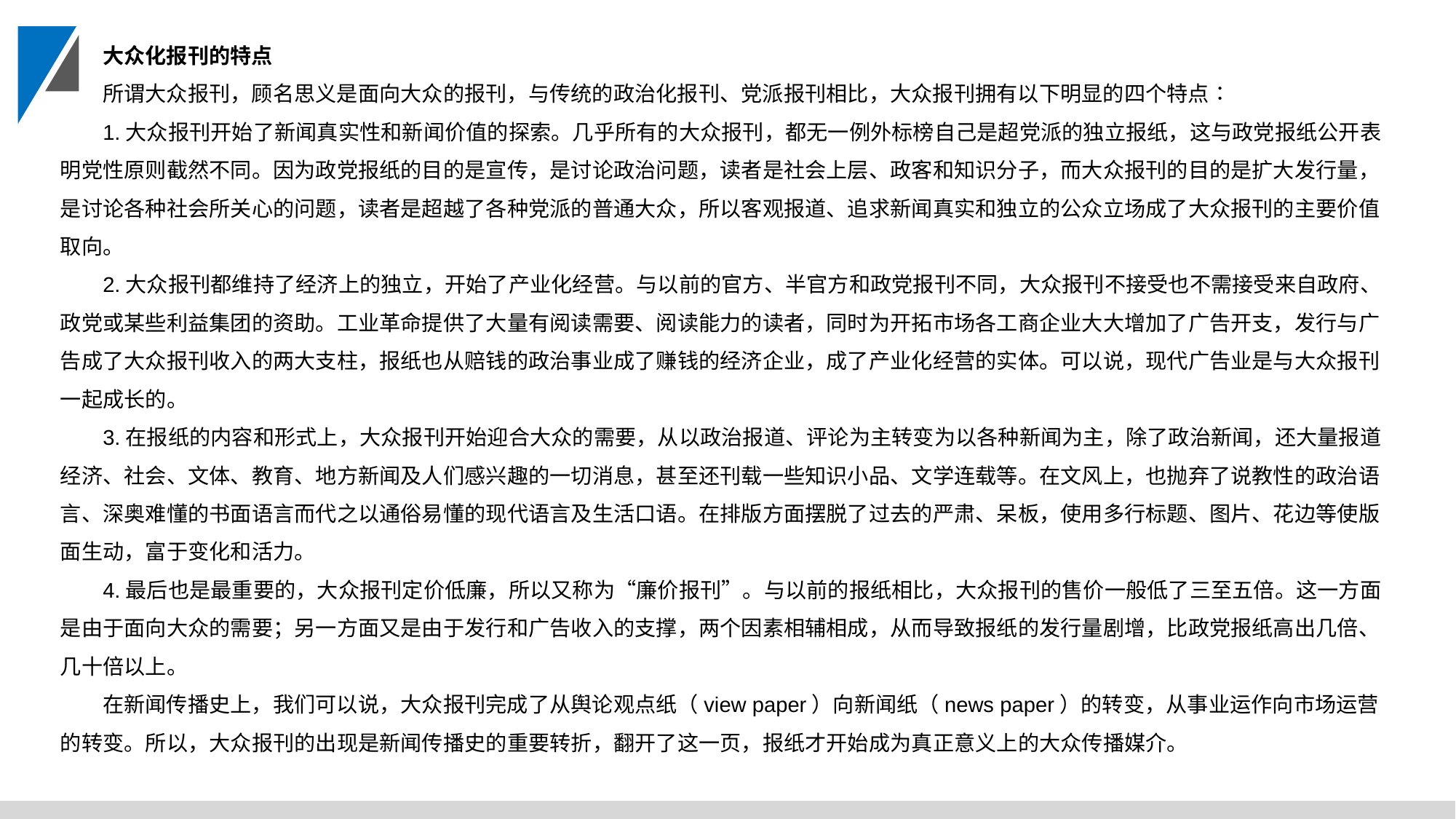

大众化报刊的特点
所谓大众报刊，顾名思义是面向大众的报刊，与传统的政治化报刊、党派报刊相比，大众报刊拥有以下明显的四个特点∶
1.大众报刊开始了新闻真实性和新闻价值的探索。几乎所有的大众报刊，都无一例外标榜自己是超党派的独立报纸，这与政党报纸公开表明党性原则截然不同。因为政党报纸的目的是宣传，是讨论政治问题，读者是社会上层、政客和知识分子，而大众报刊的目的是扩大发行量，是讨论各种社会所关心的问题，读者是超越了各种党派的普通大众，所以客观报道、追求新闻真实和独立的公众立场成了大众报刊的主要价值取向。
2.大众报刊都维持了经济上的独立，开始了产业化经营。与以前的官方、半官方和政党报刊不同，大众报刊不接受也不需接受来自政府、政党或某些利益集团的资助。工业革命提供了大量有阅读需要、阅读能力的读者，同时为开拓市场各工商企业大大增加了广告开支，发行与广告成了大众报刊收入的两大支柱，报纸也从赔钱的政治事业成了赚钱的经济企业，成了产业化经营的实体。可以说，现代广告业是与大众报刊一起成长的。
3.在报纸的内容和形式上，大众报刊开始迎合大众的需要，从以政治报道、评论为主转变为以各种新闻为主，除了政治新闻，还大量报道经济、社会、文体、教育、地方新闻及人们感兴趣的一切消息，甚至还刊载一些知识小品、文学连载等。在文风上，也抛弃了说教性的政治语言、深奥难懂的书面语言而代之以通俗易懂的现代语言及生活口语。在排版方面摆脱了过去的严肃、呆板，使用多行标题、图片、花边等使版面生动，富于变化和活力。
4.最后也是最重要的，大众报刊定价低廉，所以又称为“廉价报刊”。与以前的报纸相比，大众报刊的售价一般低了三至五倍。这一方面是由于面向大众的需要；另一方面又是由于发行和广告收入的支撑，两个因素相辅相成，从而导致报纸的发行量剧增，比政党报纸高出几倍、几十倍以上。
在新闻传播史上，我们可以说，大众报刊完成了从舆论观点纸（view paper）向新闻纸（news paper）的转变，从事业运作向市场运营的转变。所以，大众报刊的出现是新闻传播史的重要转折，翻开了这一页，报纸才开始成为真正意义上的大众传播媒介。